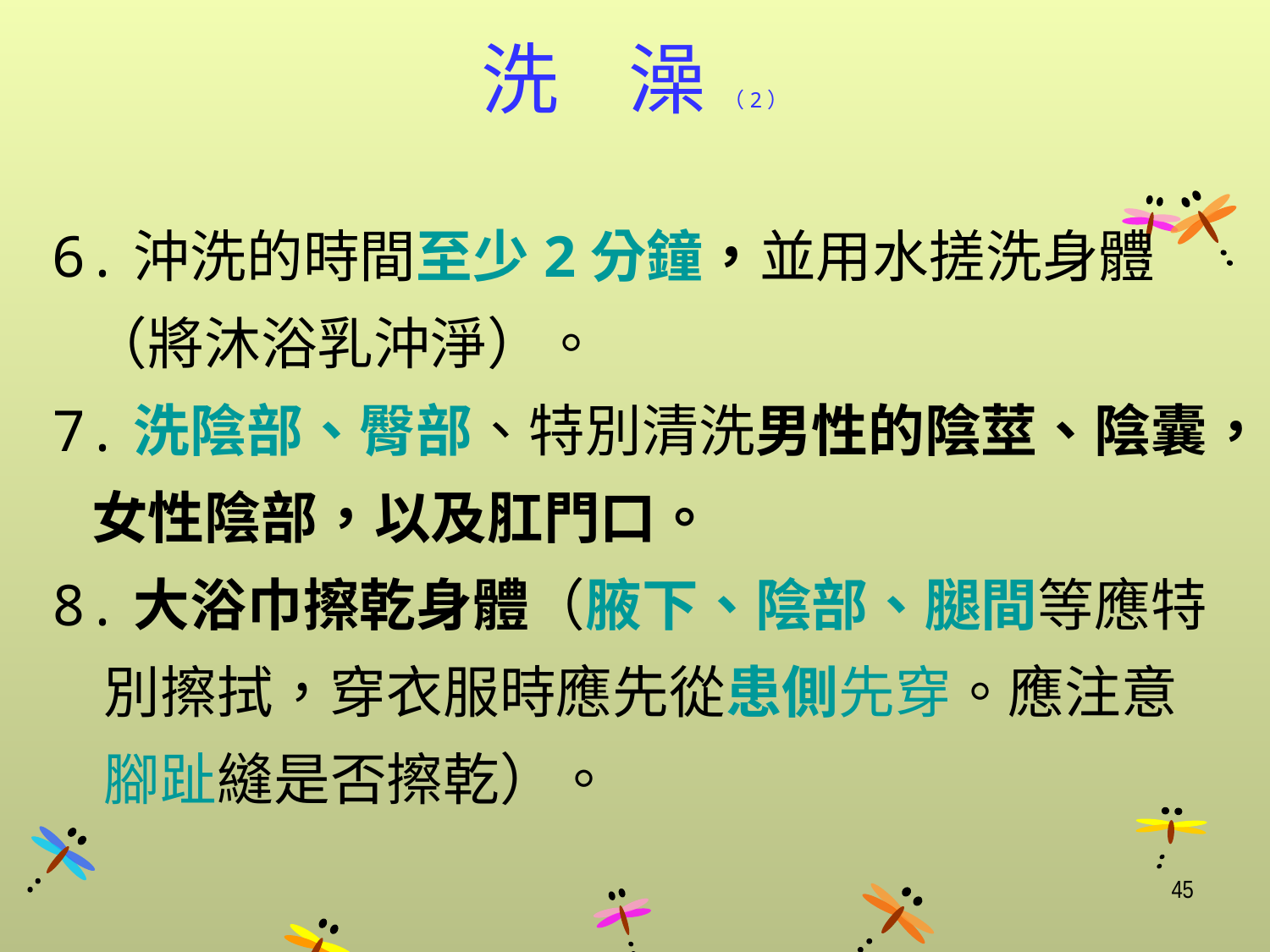

# 洗    澡 （2）
6.沖洗的時間至少2分鐘，並用水搓洗身體
  （將沐浴乳沖淨）。
7.洗陰部、臀部、特別清洗男性的陰莖、陰囊，
  女性陰部，以及肛門口。
8.大浴巾擦乾身體（腋下、陰部、腿間等應特
   別擦拭，穿衣服時應先從患側先穿。應注意
   腳趾縫是否擦乾）。

45